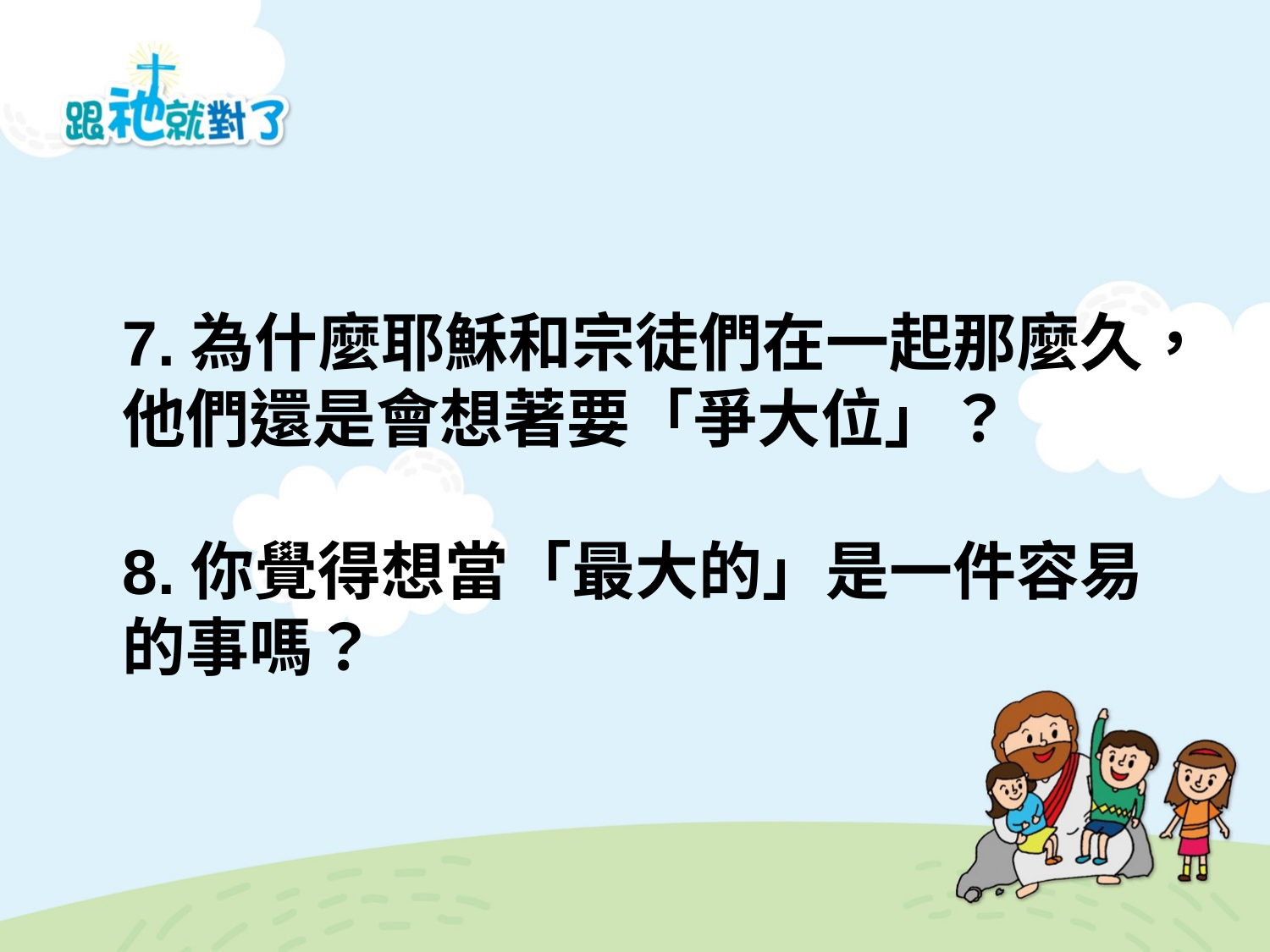

7.為什麼耶穌和宗徒們在一起那麼久，他們還是會想著要「爭大位」？

8.你覺得想當「最大的」是一件容易的事嗎？